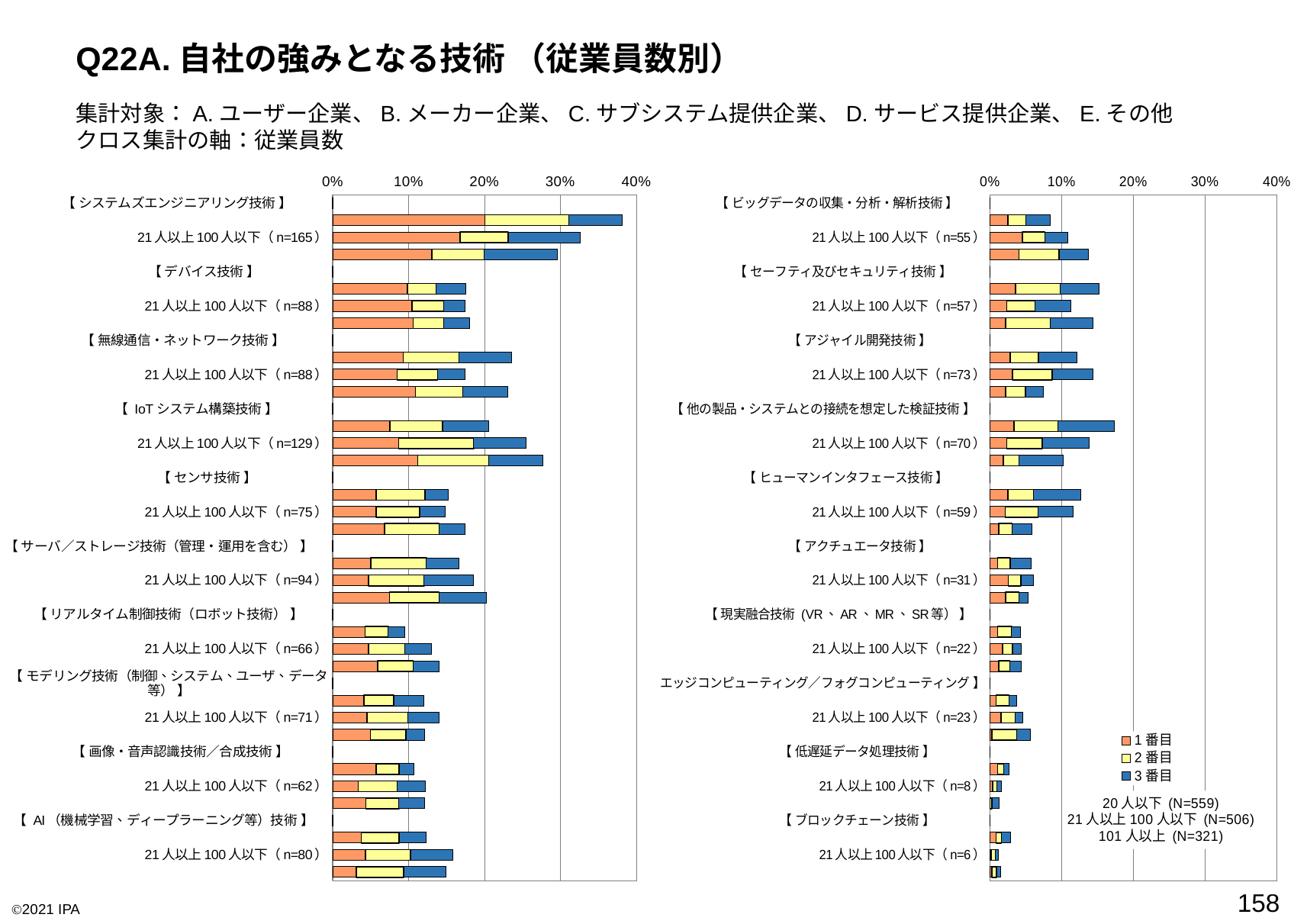

Q22A.自社の強みとなる技術 （従業員数別）
集計対象：A.ユーザー企業、B.メーカー企業、C.サブシステム提供企業、D.サービス提供企業、E.その他
クロス集計の軸：従業員数

### Chart

| Category | 1番目 | 2番目 | 3番目 |
|---|---|---|---|
| 【 システムズエンジニアリング技術 】           | 0.0 | 0.0 | 0.0 |
| 20人以下（n=213） | 0.2003577817531306 | 0.11091234347048301 | 0.06976744186046512 |
| 21人以上100人以下（n=165） | 0.16798418972332016 | 0.06324110671936758 | 0.09486166007905138 |
| 101人以上（n=95） | 0.1308411214953271 | 0.06853582554517133 | 0.09657320872274143 |
| 【 デバイス技術 】                    | 0.0 | 0.0 | 0.0 |
| 20人以下（n=98） | 0.09838998211091235 | 0.03756708407871199 | 0.03935599284436494 |
| 21人以上100人以下（n=88） | 0.10474308300395258 | 0.041501976284584984 | 0.02766798418972332 |
| 101人以上（n=58） | 0.1059190031152648 | 0.040498442367601244 | 0.03426791277258567 |
| 【 無線通信・ネットワーク技術 】             | 0.0 | 0.0 | 0.0 |
| 20人以下（n=132） | 0.09302325581395349 | 0.07334525939177101 | 0.06976744186046512 |
| 21人以上100人以下（n=88） | 0.08498023715415019 | 0.0533596837944664 | 0.03557312252964427 |
| 101人以上（n=74） | 0.10903426791277258 | 0.06230529595015576 | 0.059190031152647975 |
| 【 IoTシステム構築技術 】               | 0.0 | 0.0 | 0.0 |
| 20人以下（n=115） | 0.07513416815742398 | 0.06976744186046512 | 0.06082289803220036 |
| 21人以上100人以下（n=129） | 0.08695652173913043 | 0.09881422924901186 | 0.0691699604743083 |
| 101人以上（n=89） | 0.11214953271028037 | 0.09345794392523364 | 0.07165109034267912 |
| 【 センサ技術 】                     | 0.0 | 0.0 | 0.0 |
| 20人以下（n=85） | 0.057245080500894455 | 0.06440071556350627 | 0.03041144901610018 |
| 21人以上100人以下（n=75） | 0.05731225296442688 | 0.05731225296442688 | 0.03359683794466403 |
| 101人以上（n=56） | 0.06853582554517133 | 0.07165109034267912 | 0.03426791277258567 |
| 【 サーバ／ストレージ技術（管理・運用を含む） 】     | 0.0 | 0.0 | 0.0 |
| 20人以下（n=93） | 0.05008944543828265 | 0.07334525939177101 | 0.04293381037567084 |
| 21人以上100人以下（n=94） | 0.04743083003952569 | 0.07312252964426877 | 0.06521739130434782 |
| 101人以上（n=65） | 0.07476635514018691 | 0.06542056074766354 | 0.06230529595015576 |
| 【 リアルタイム制御技術（ロボット技術） 】        | 0.0 | 0.0 | 0.0 |
| 20人以下（n=53） | 0.04293381037567084 | 0.03041144901610018 | 0.02146690518783542 |
| 21人以上100人以下（n=66） | 0.04743083003952569 | 0.04743083003952569 | 0.03557312252964427 |
| 101人以上（n=45） | 0.059190031152647975 | 0.04672897196261682 | 0.03426791277258567 |
| 【 モデリング技術（制御、システム、ユーザ、データ等） 】 | 0.0 | 0.0 | 0.0 |
| 20人以下（n=67） | 0.04114490161001789 | 0.03935599284436494 | 0.03935599284436494 |
| 21人以上100人以下（n=71） | 0.045454545454545456 | 0.0533596837944664 | 0.041501976284584984 |
| 101人以上（n=39） | 0.04984423676012461 | 0.04672897196261682 | 0.024922118380062305 |
| 【 画像・音声認識技術／合成技術 】            | 0.0 | 0.0 | 0.0 |
| 20人以下（n=60） | 0.057245080500894455 | 0.03041144901610018 | 0.01967799642218247 |
| 21人以上100人以下（n=62） | 0.03359683794466403 | 0.05138339920948617 | 0.037549407114624504 |
| 101人以上（n=39） | 0.04361370716510903 | 0.04361370716510903 | 0.03426791277258567 |
| 【 AI（機械学習、ディープラーニング等）技術 】     | 0.0 | 0.0 | 0.0 |
| 20人以下（n=69） | 0.03756708407871199 | 0.05008944543828265 | 0.03577817531305903 |
| 21人以上100人以下（n=80） | 0.043478260869565216 | 0.05928853754940711 | 0.05533596837944664 |
| 101人以上（n=48） | 0.03115264797507788 | 0.06230529595015576 | 0.056074766355140186 |

### Chart:

| Category | 1番目 | 2番目 | 3番目 |
|---|---|---|---|
| 【 ビッグデータの収集・分析・解析技術 】         | 0.0 | 0.0 | 0.0 |
| 20人以下（n=47） | 0.025044722719141325 | 0.025044722719141325 | 0.03398926654740608 |
| 21人以上100人以下（n=55） | 0.045454545454545456 | 0.03162055335968379 | 0.03162055335968379 |
| 101人以上（n=44） | 0.040498442367601244 | 0.056074766355140186 | 0.040498442367601244 |
| 【 セーフティ及びセキュリティ技術 】           | 0.0 | 0.0 | 0.0 |
| 20人以下（n=85） | 0.03577817531305903 | 0.0626118067978533 | 0.05366726296958855 |
| 21人以上100人以下（n=57） | 0.023715415019762844 | 0.039525691699604744 | 0.04940711462450593 |
| 101人以上（n=46） | 0.021806853582554516 | 0.06230529595015576 | 0.059190031152647975 |
| 【 アジャイル開発技術 】                 | 0.0 | 0.0 | 0.0 |
| 20人以下（n=68） | 0.028622540250447227 | 0.03935599284436494 | 0.05366726296958855 |
| 21人以上100人以下（n=73） | 0.03162055335968379 | 0.05533596837944664 | 0.05731225296442688 |
| 101人以上（n=24） | 0.021806853582554516 | 0.028037383177570093 | 0.024922118380062305 |
| 【 他の製品・システムとの接続を想定した検証技術 】    | 0.0 | 0.0 | 0.0 |
| 20人以下（n=97） | 0.03398926654740608 | 0.06082289803220036 | 0.07871198568872988 |
| 21人以上100人以下（n=70） | 0.023715415019762844 | 0.04940711462450593 | 0.06521739130434782 |
| 101人以上（n=33） | 0.018691588785046728 | 0.021806853582554516 | 0.06230529595015576 |
| 【 ヒューマンインタフェース技術 】            | 0.0 | 0.0 | 0.0 |
| 20人以下（n=71） | 0.025044722719141325 | 0.03577817531305903 | 0.06618962432915922 |
| 21人以上100人以下（n=59） | 0.021739130434782608 | 0.045454545454545456 | 0.04940711462450593 |
| 101人以上（n=19） | 0.012461059190031152 | 0.018691588785046728 | 0.028037383177570093 |
| 【 アクチュエータ技術 】                 | 0.0 | 0.0 | 0.0 |
| 20人以下（n=32） | 0.01073345259391771 | 0.017889087656529516 | 0.028622540250447227 |
| 21人以上100人以下（n=31） | 0.025691699604743084 | 0.017786561264822136 | 0.017786561264822136 |
| 101人以上（n=17） | 0.021806853582554516 | 0.018691588785046728 | 0.012461059190031152 |
| 【 現実融合技術 (VR、AR、MR、SR等） 】     | 0.0 | 0.0 | 0.0 |
| 20人以下（n=24） | 0.01073345259391771 | 0.01967799642218247 | 0.012522361359570662 |
| 21人以上100人以下（n=22） | 0.017786561264822136 | 0.01383399209486166 | 0.011857707509881422 |
| 101人以上（n=14） | 0.012461059190031152 | 0.01557632398753894 | 0.01557632398753894 |
| 【 エッジコンピューティング／フォグコンピューティング 】 | 0.0 | 0.0 | 0.0 |
| 20人以下（n=21） | 0.008944543828264758 | 0.017889087656529516 | 0.01073345259391771 |
| 21人以上100人以下（n=23） | 0.015810276679841896 | 0.019762845849802372 | 0.009881422924901186 |
| 101人以上（n=18） | 0.003115264797507788 | 0.03426791277258567 | 0.018691588785046728 |
| 【 低遅延データ処理技術 】                | 0.0 | 0.0 | 0.0 |
| 20人以下（n=15） | 0.01073345259391771 | 0.008944543828264758 | 0.007155635062611807 |
| 21人以上100人以下（n=8） | 0.003952569169960474 | 0.005928853754940711 | 0.005928853754940711 |
| 101人以上（n=4） | 0.0 | 0.003115264797507788 | 0.009345794392523364 |
| 【 ブロックチェーン技術 】                | 0.0 | 0.0 | 0.0 |
| 20人以下（n=16） | 0.008944543828264758 | 0.007155635062611807 | 0.012522361359570662 |
| 21人以上100人以下（n=6） | 0.001976284584980237 | 0.005928853754940711 | 0.003952569169960474 |
| 101人以上（n=5） | 0.003115264797507788 | 0.006230529595015576 | 0.006230529595015576 |